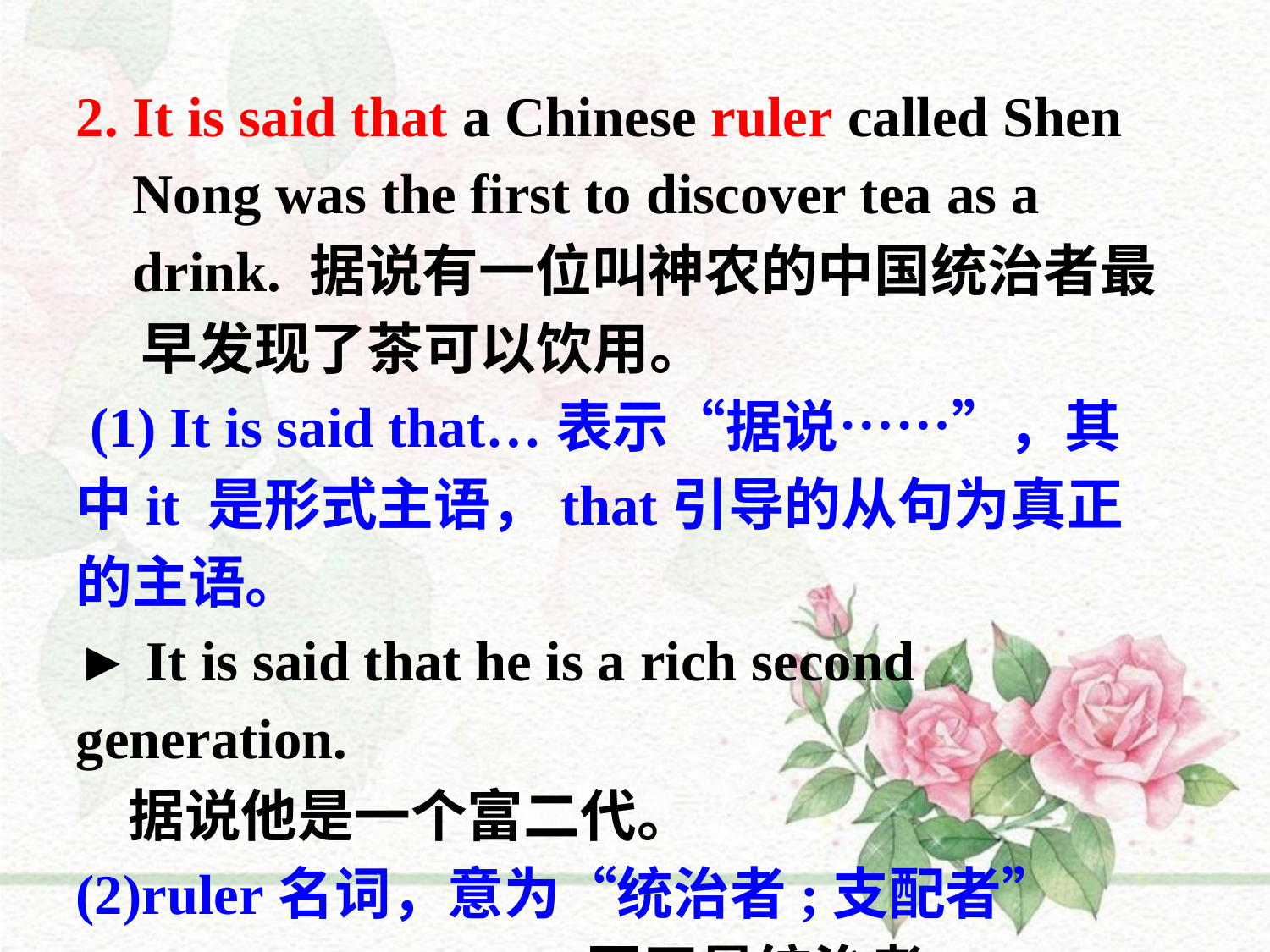

2. It is said that a Chinese ruler called Shen
    Nong was the first to discover tea as a
    drink. 据说有一位叫神农的中国统治者最
    早发现了茶可以饮用。
 (1) It is said that…表示“据说……”，其中it 是形式主语，that引导的从句为真正的主语。
► It is said that he is a rich second generation.
   据说他是一个富二代。
(2)ruler名词，意为“统治者;支配者”
 ► A king is a ruler. 国王是统治者。